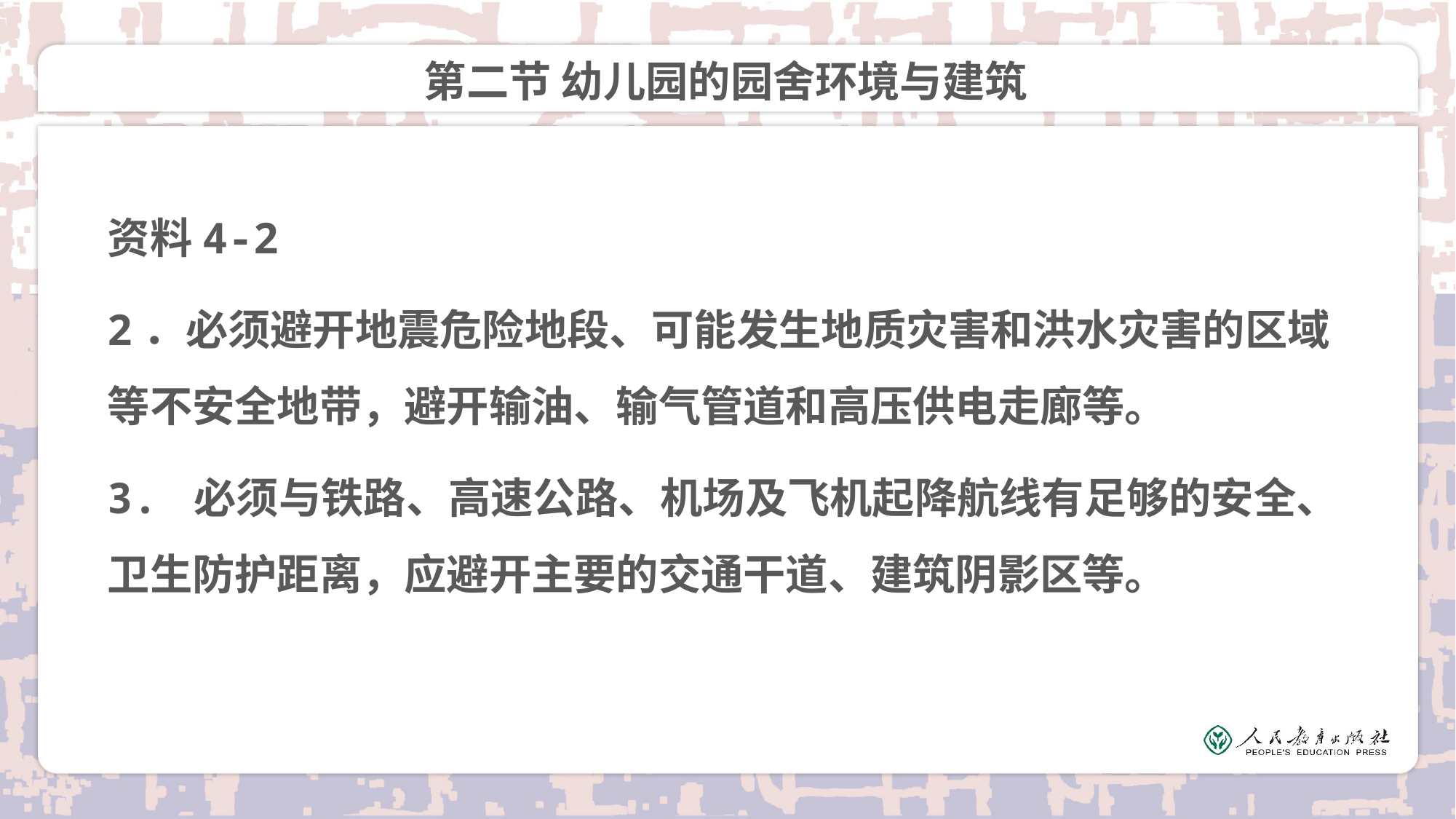

# 第二节 幼儿园的园舍环境与建筑
资料4-2
2．必须避开地震危险地段、可能发生地质灾害和洪水灾害的区域等不安全地带，避开输油、输气管道和高压供电走廊等。
3. 必须与铁路、高速公路、机场及飞机起降航线有足够的安全、卫生防护距离，应避开主要的交通干道、建筑阴影区等。